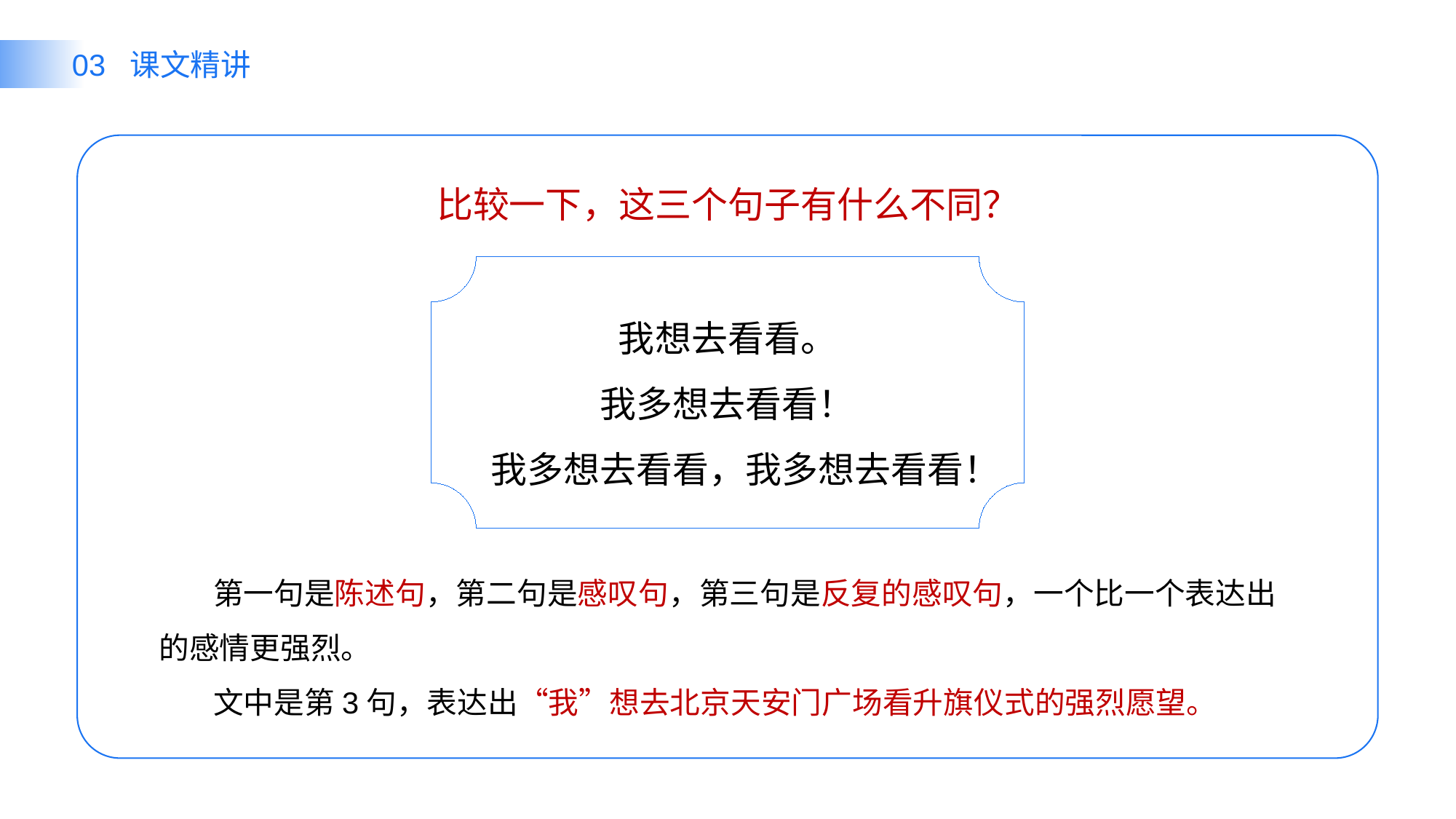

03  课文精讲

比较一下，这三个句子有什么不同？
我想去看看。
我多想去看看！
我多想去看看，我多想去看看！
       第一句是陈述句，第二句是感叹句，第三句是反复的感叹句，一个比一个表达出的感情更强烈。
       文中是第3句，表达出“我”想去北京天安门广场看升旗仪式的强烈愿望。